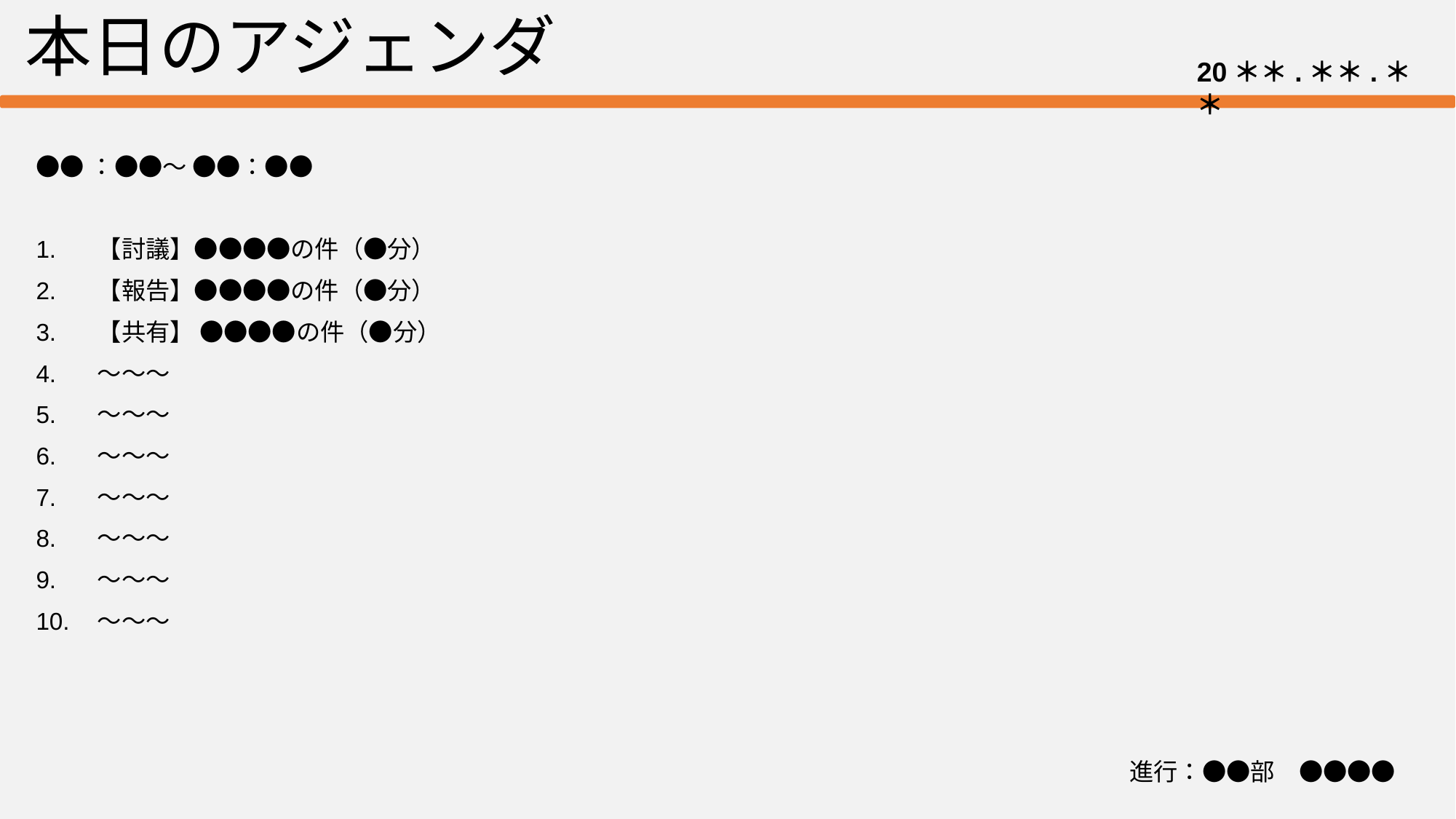

# 本日のアジェンダ
20＊＊.＊＊.＊＊

●●：●●～ ●●：●●

【討議】●●●●の件（●分）
【報告】●●●●の件（●分）
【共有】 ●●●●の件（●分）
～～～
～～～
～～～
～～～
～～～
～～～
～～～
進行：●●部　●●●●